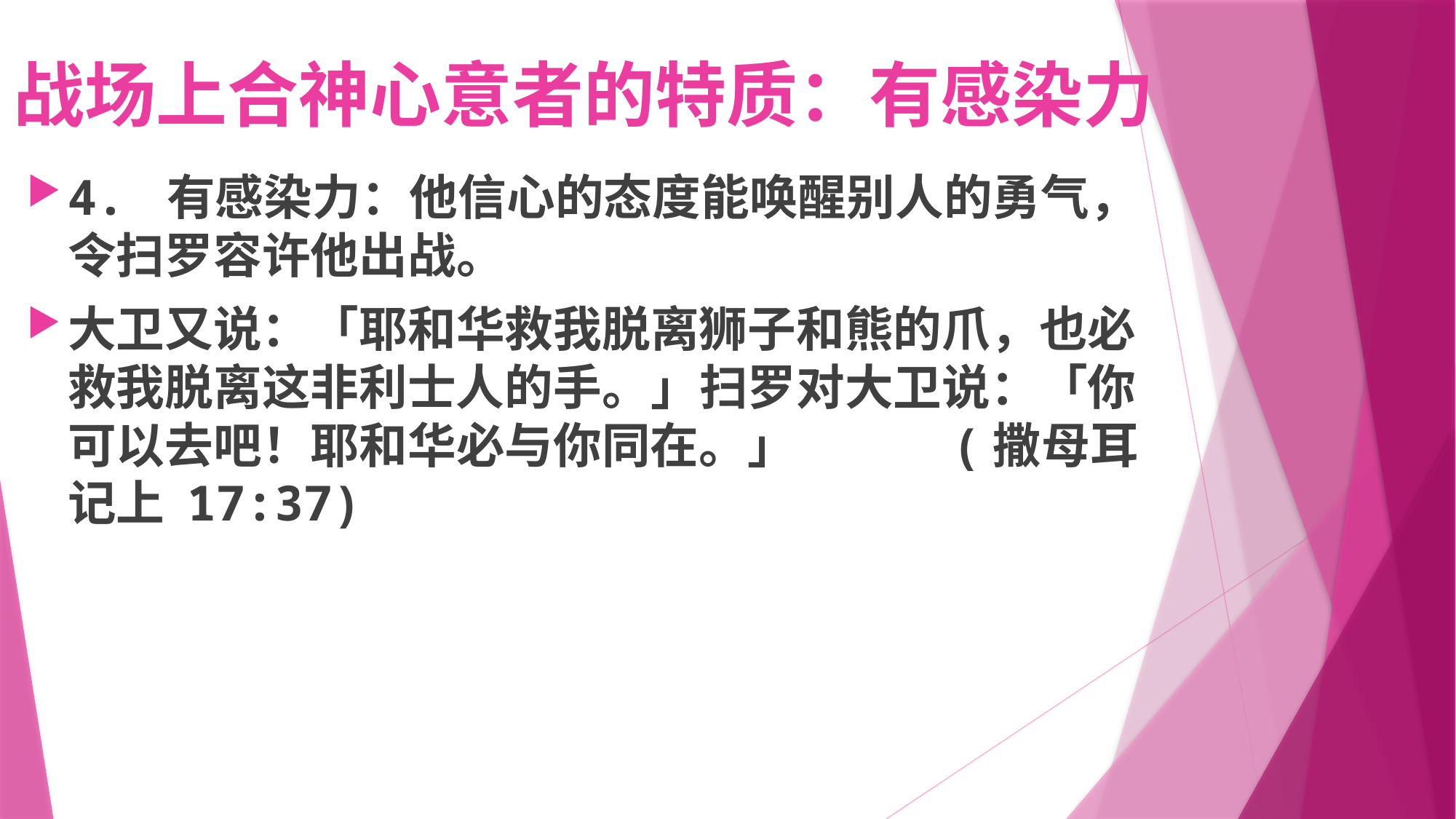

# 战场上合神心意者的特质：有感染力
4. 有感染力：他信心的态度能唤醒别人的勇气，令扫罗容许他出战。
大卫又说：「耶和华救我脱离狮子和熊的爪，也必救我脱离这非利士人的手。」扫罗对大卫说：「你可以去吧！耶和华必与你同在。」             (撒母耳记上 17:37)